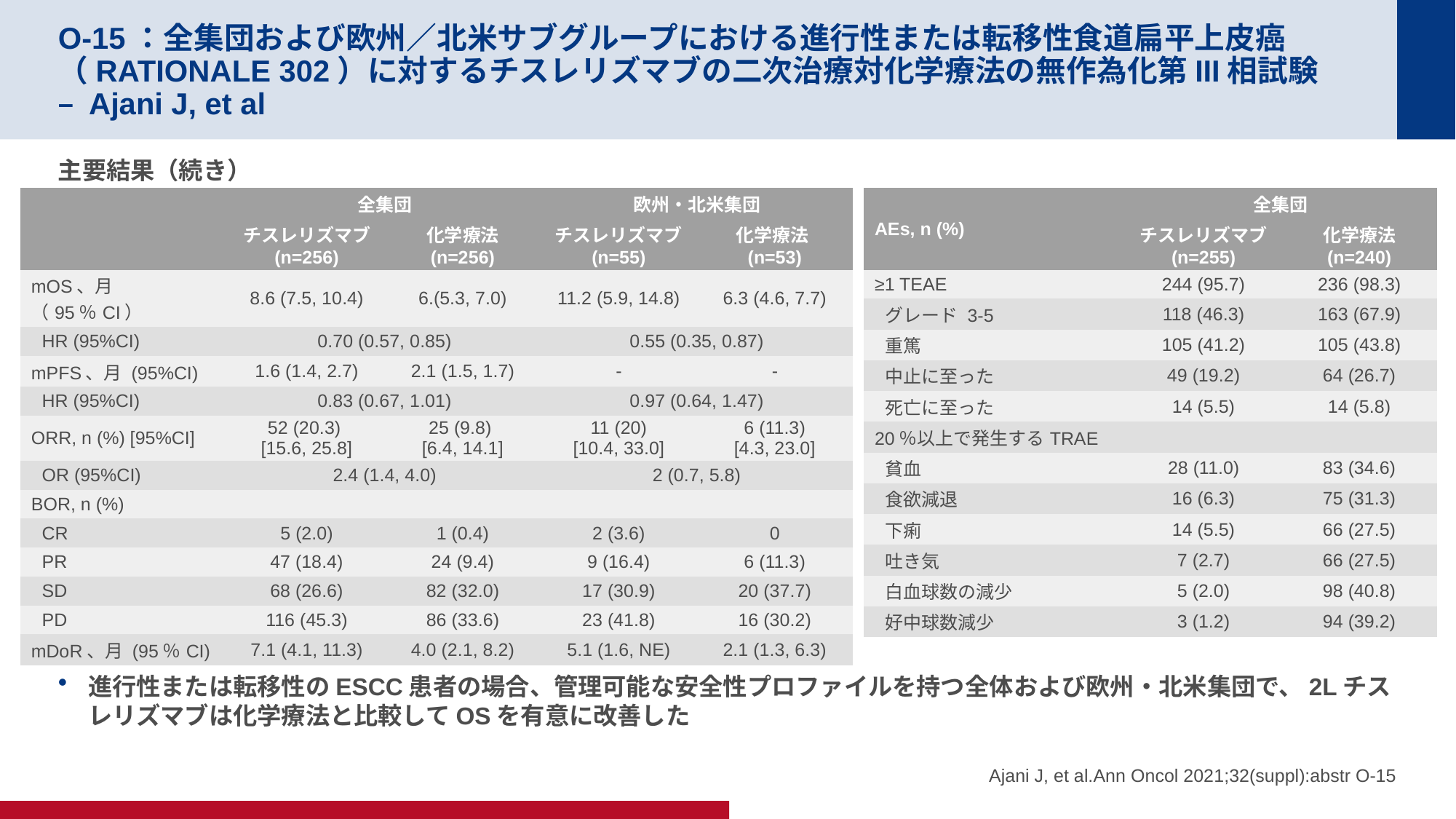

# O-15：全集団および欧州／北米サブグループにおける進行性または転移性食道扁平上皮癌（RATIONALE 302）に対するチスレリズマブの二次治療対化学療法の無作為化第III相試験 – Ajani J, et al
主要結果（続き）
結論
進行性または転移性のESCC患者の場合、管理可能な安全性プロファイルを持つ全体および欧州・北米集団で、2Lチスレリズマブは化学療法と比較してOSを有意に改善した
|  | 全集団 |  | 欧州・北米集団 |  |
| --- | --- | --- | --- | --- |
|  | チスレリズマブ (n=256) | 化学療法 (n=256) | チスレリズマブ (n=55) | 化学療法 (n=53) |
| mOS、月（95％CI） | 8.6 (7.5, 10.4) | 6.(5.3, 7.0) | 11.2 (5.9, 14.8) | 6.3 (4.6, 7.7) |
| HR (95%CI) | 0.70 (0.57, 0.85) |  | 0.55 (0.35, 0.87) |  |
| mPFS、月 (95%CI) | 1.6 (1.4, 2.7) | 2.1 (1.5, 1.7) | - | - |
| HR (95%CI) | 0.83 (0.67, 1.01) |  | 0.97 (0.64, 1.47) |  |
| ORR, n (%) [95%CI] | 52 (20.3) [15.6, 25.8] | 25 (9.8) [6.4, 14.1] | 11 (20) [10.4, 33.0] | 6 (11.3) [4.3, 23.0] |
| OR (95%CI) | 2.4 (1.4, 4.0) |  | 2 (0.7, 5.8) |  |
| BOR, n (%) |  |  |  |  |
| CR | 5 (2.0) | 1 (0.4) | 2 (3.6) | 0 |
| PR | 47 (18.4) | 24 (9.4) | 9 (16.4) | 6 (11.3) |
| SD | 68 (26.6) | 82 (32.0) | 17 (30.9) | 20 (37.7) |
| PD | 116 (45.3) | 86 (33.6) | 23 (41.8) | 16 (30.2) |
| mDoR、月 (95％CI) | 7.1 (4.1, 11.3) | 4.0 (2.1, 8.2) | 5.1 (1.6, NE) | 2.1 (1.3, 6.3) |
| AEs, n (%) | 全集団 |  |
| --- | --- | --- |
|  | チスレリズマブ (n=255) | 化学療法 (n=240) |
| ≥1 TEAE | 244 (95.7) | 236 (98.3) |
| グレード 3-5 | 118 (46.3) | 163 (67.9) |
| 重篤 | 105 (41.2) | 105 (43.8) |
| 中止に至った | 49 (19.2) | 64 (26.7) |
| 死亡に至った | 14 (5.5) | 14 (5.8) |
| 20％以上で発生するTRAE |  |  |
| 貧血 | 28 (11.0) | 83 (34.6) |
| 食欲減退 | 16 (6.3) | 75 (31.3) |
| 下痢 | 14 (5.5) | 66 (27.5) |
| 吐き気 | 7 (2.7) | 66 (27.5) |
| 白血球数の減少 | 5 (2.0) | 98 (40.8) |
| 好中球数減少 | 3 (1.2) | 94 (39.2) |
Ajani J, et al.Ann Oncol 2021;32(suppl):abstr O-15